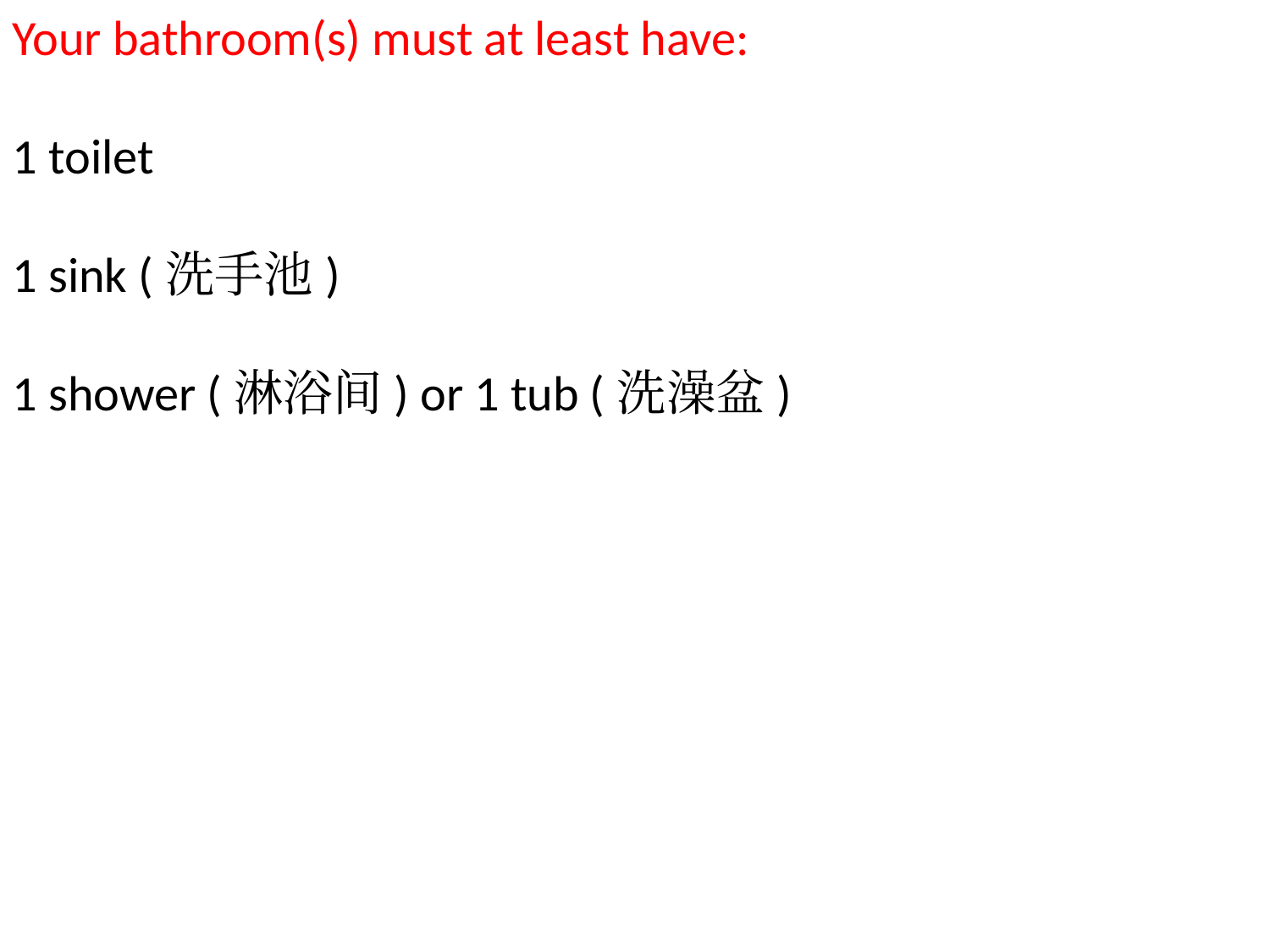

Your bathroom(s) must at least have:

1 toilet

1 sink (洗手池)

1 shower (淋浴间) or 1 tub (洗澡盆)